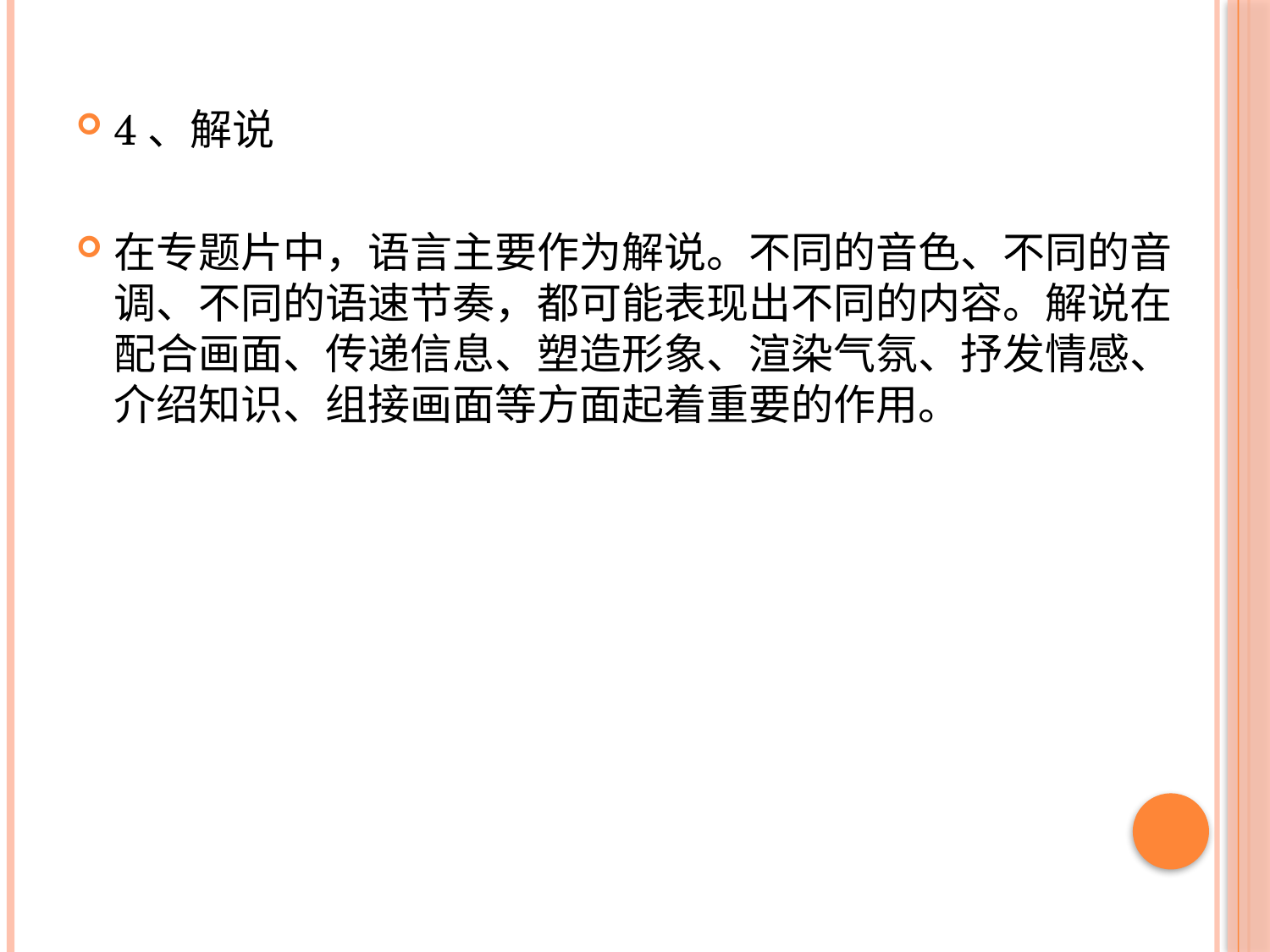

#
4、解说

在专题片中，语言主要作为解说。不同的音色、不同的音调、不同的语速节奏，都可能表现出不同的内容。解说在配合画面、传递信息、塑造形象、渲染气氛、抒发情感、介绍知识、组接画面等方面起着重要的作用。